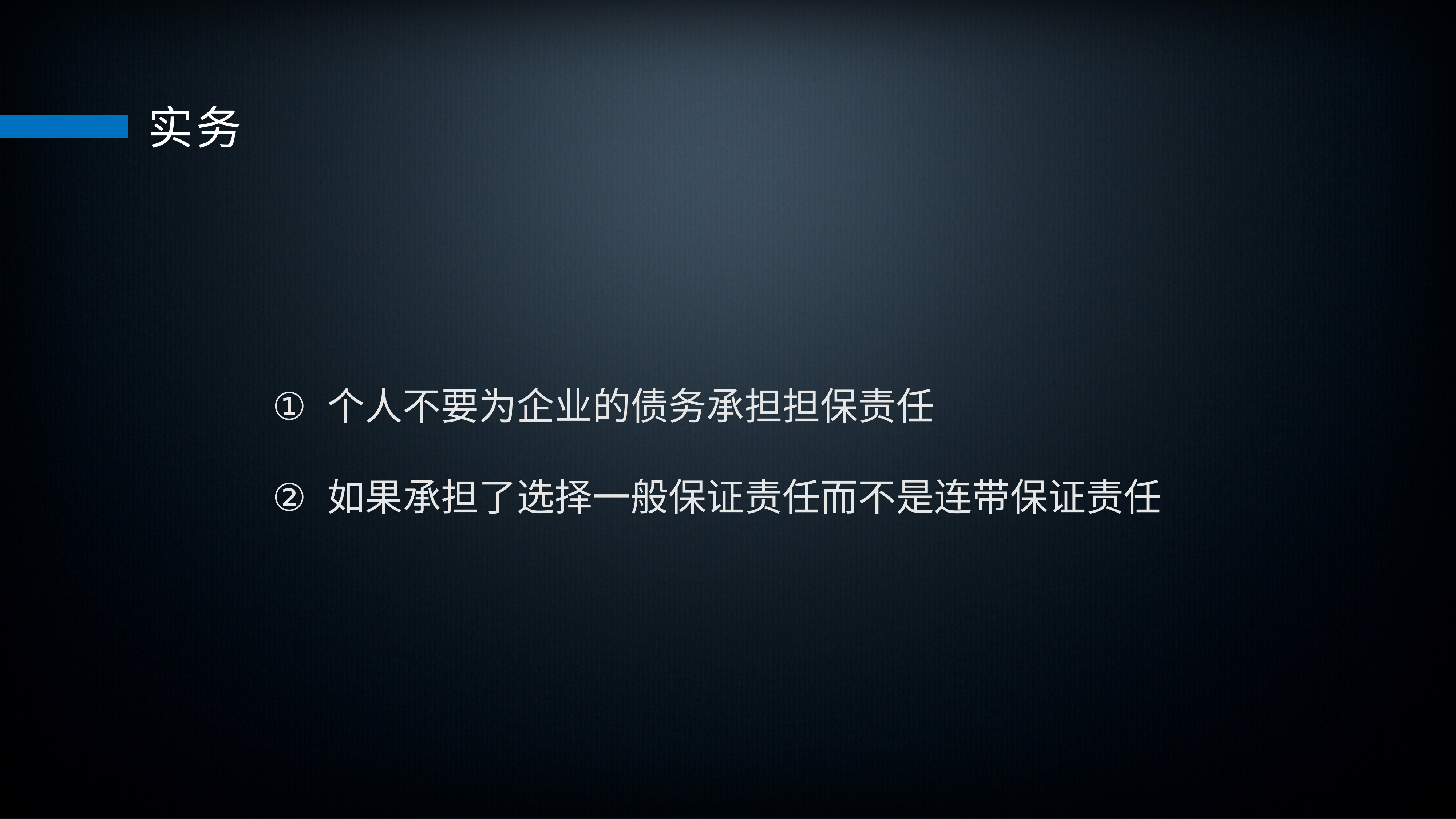

实务

个人不要为企业的债务承担担保责任
如果承担了选择一般保证责任而不是连带保证责任